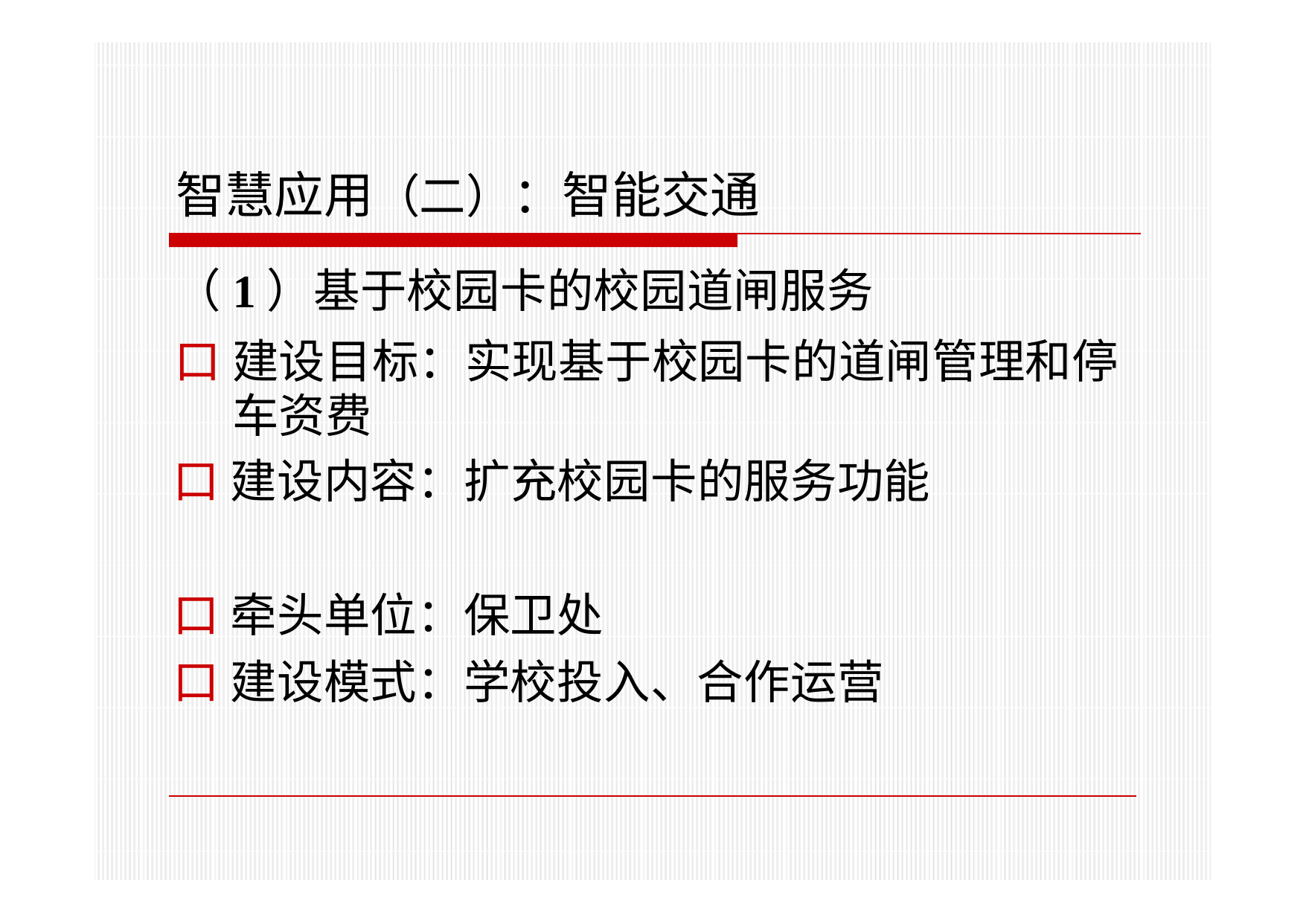

# 智慧应用（二）：智能交通

（1）基于校园卡的校园道闸服务

口 建设目标：实现基于校园卡的道闸管理和停 车资费

口 建设内容：扩充校园卡的服务功能

口 牵头单位：保卫处

口 建设模式：学校投入、合作运营